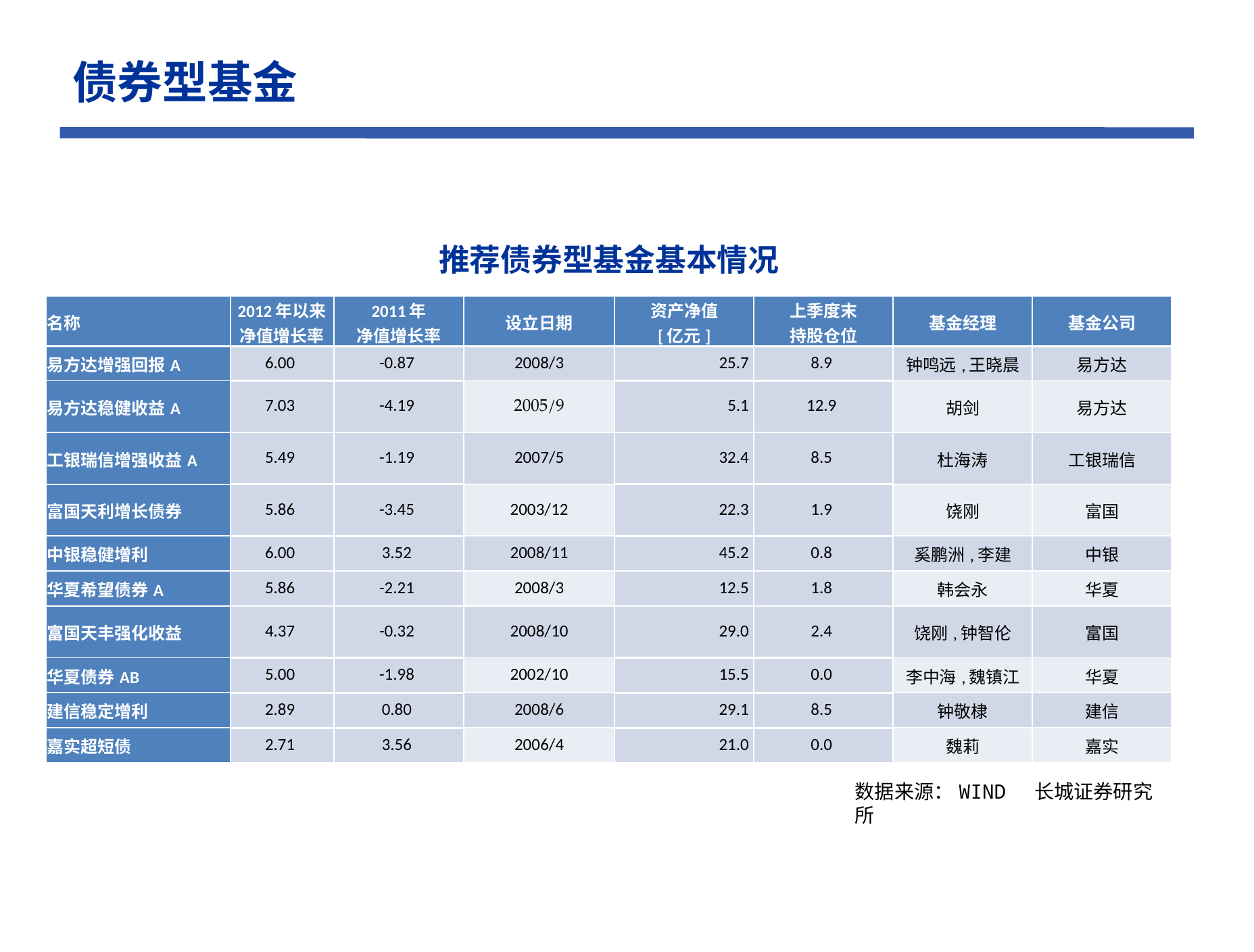

# 债券型基金
推荐债券型基金基本情况
| 名称 | 2012年以来 | 2011年 | 设立日期 | 资产净值 | 上季度末 | 基金经理 | 基金公司 |
| --- | --- | --- | --- | --- | --- | --- | --- |
|  | 净值增长率 | 净值增长率 |  | [亿元] | 持股仓位 |  |  |
| 易方达增强回报A | 6.00 | -0.87 | 2008/3 | 25.7 | 8.9 | 钟鸣远,王晓晨 | 易方达 |
| 易方达稳健收益A | 7.03 | -4.19 | 2005/9 | 5.1 | 12.9 | 胡剑 | 易方达 |
| 工银瑞信增强收益A | 5.49 | -1.19 | 2007/5 | 32.4 | 8.5 | 杜海涛 | 工银瑞信 |
| 富国天利增长债券 | 5.86 | -3.45 | 2003/12 | 22.3 | 1.9 | 饶刚 | 富国 |
| 中银稳健增利 | 6.00 | 3.52 | 2008/11 | 45.2 | 0.8 | 奚鹏洲,李建 | 中银 |
| 华夏希望债券A | 5.86 | -2.21 | 2008/3 | 12.5 | 1.8 | 韩会永 | 华夏 |
| 富国天丰强化收益 | 4.37 | -0.32 | 2008/10 | 29.0 | 2.4 | 饶刚,钟智伦 | 富国 |
| 华夏债券AB | 5.00 | -1.98 | 2002/10 | 15.5 | 0.0 | 李中海,魏镇江 | 华夏 |
| 建信稳定增利 | 2.89 | 0.80 | 2008/6 | 29.1 | 8.5 | 钟敬棣 | 建信 |
| 嘉实超短债 | 2.71 | 3.56 | 2006/4 | 21.0 | 0.0 | 魏莉 | 嘉实 |
数据来源：WIND  长城证券研究所